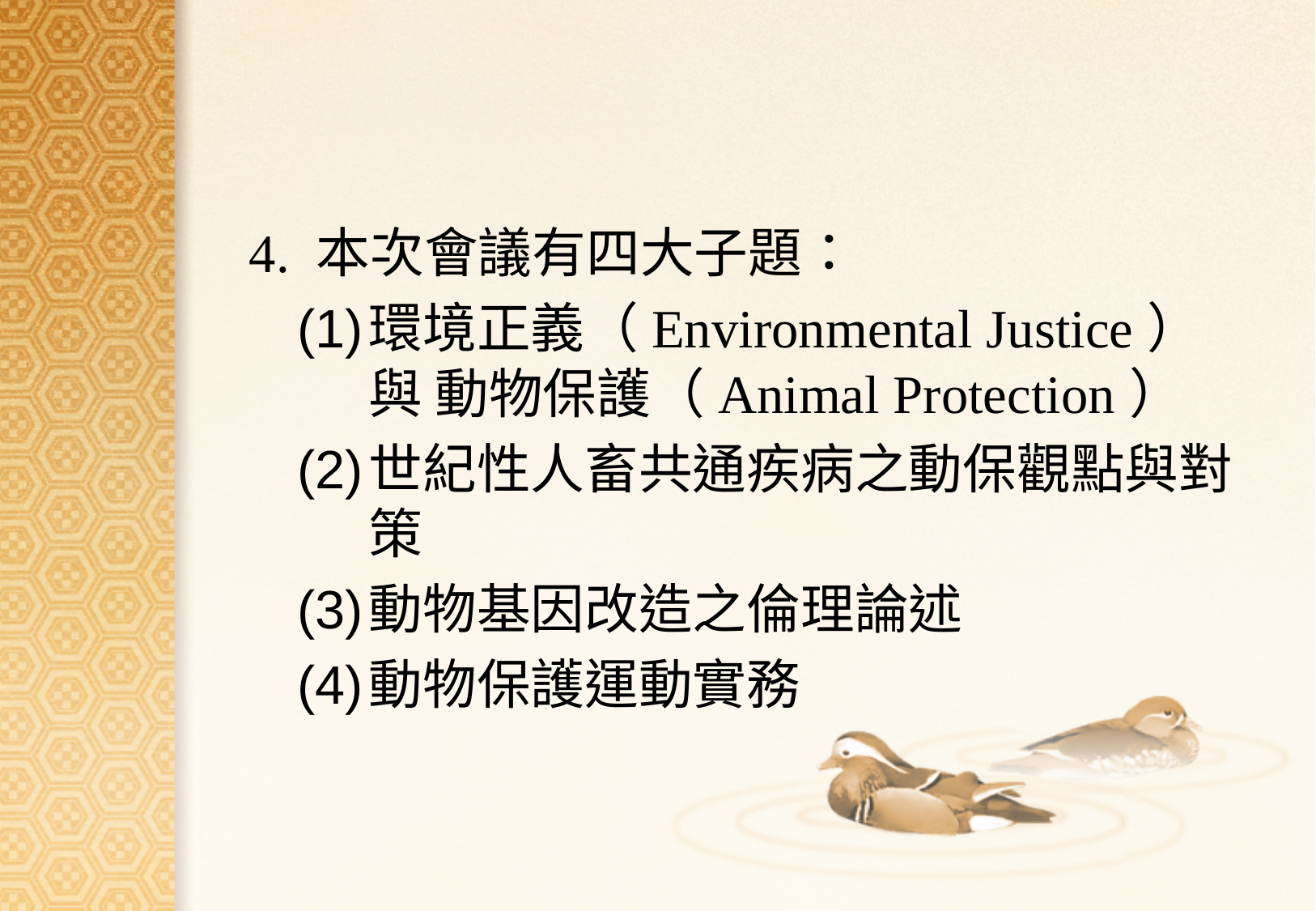

#
4. 本次會議有四大子題：
環境正義（Environmental Justice）與 動物保護（Animal Protection）
世紀性人畜共通疾病之動保觀點與對策
動物基因改造之倫理論述
動物保護運動實務